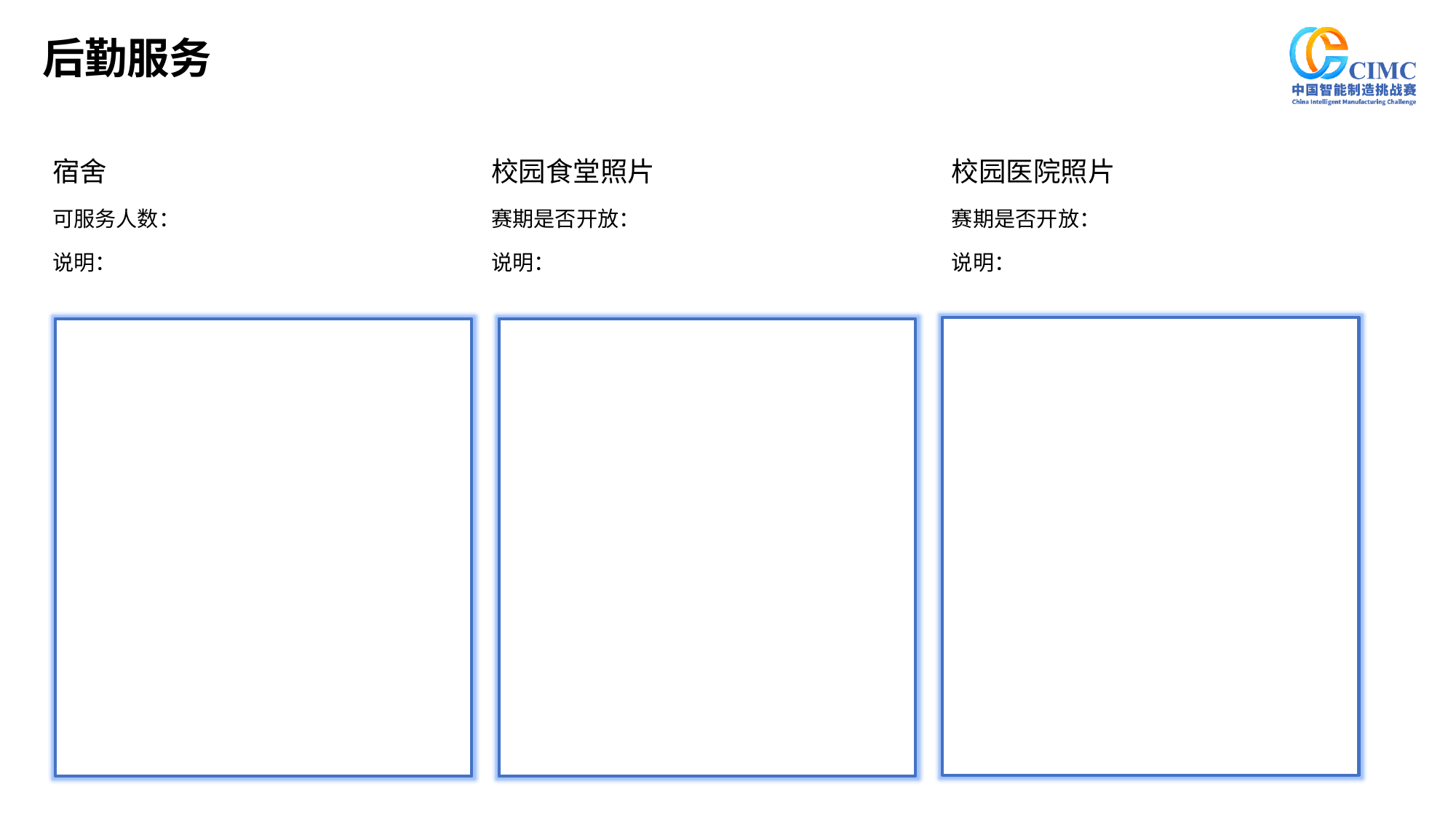

后勤服务
宿舍
可服务人数：
说明：
校园食堂照片
赛期是否开放：
说明：
校园医院照片
赛期是否开放：
说明：